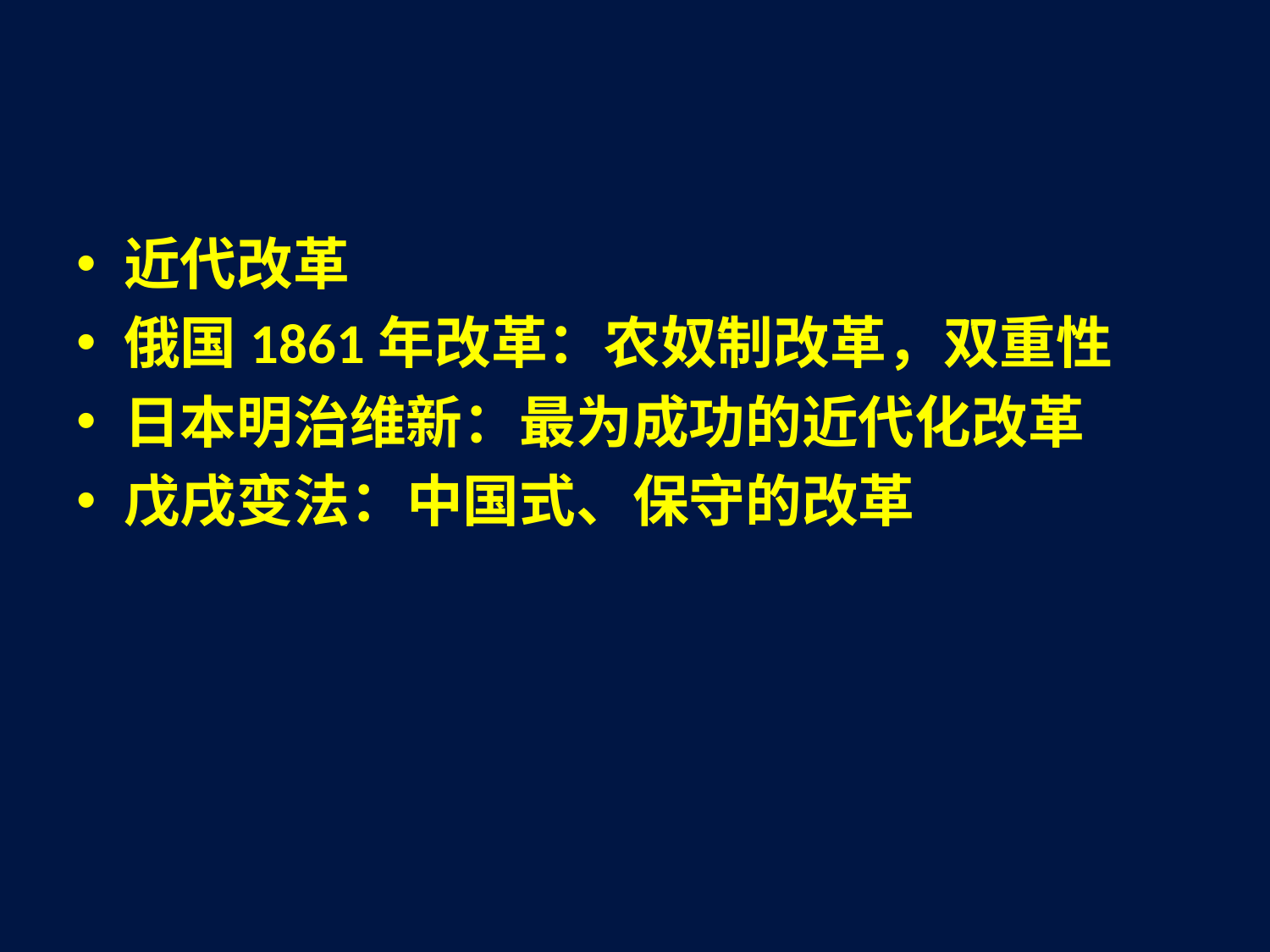

#
近代改革
俄国1861年改革：农奴制改革，双重性
日本明治维新：最为成功的近代化改革
戊戌变法：中国式、保守的改革